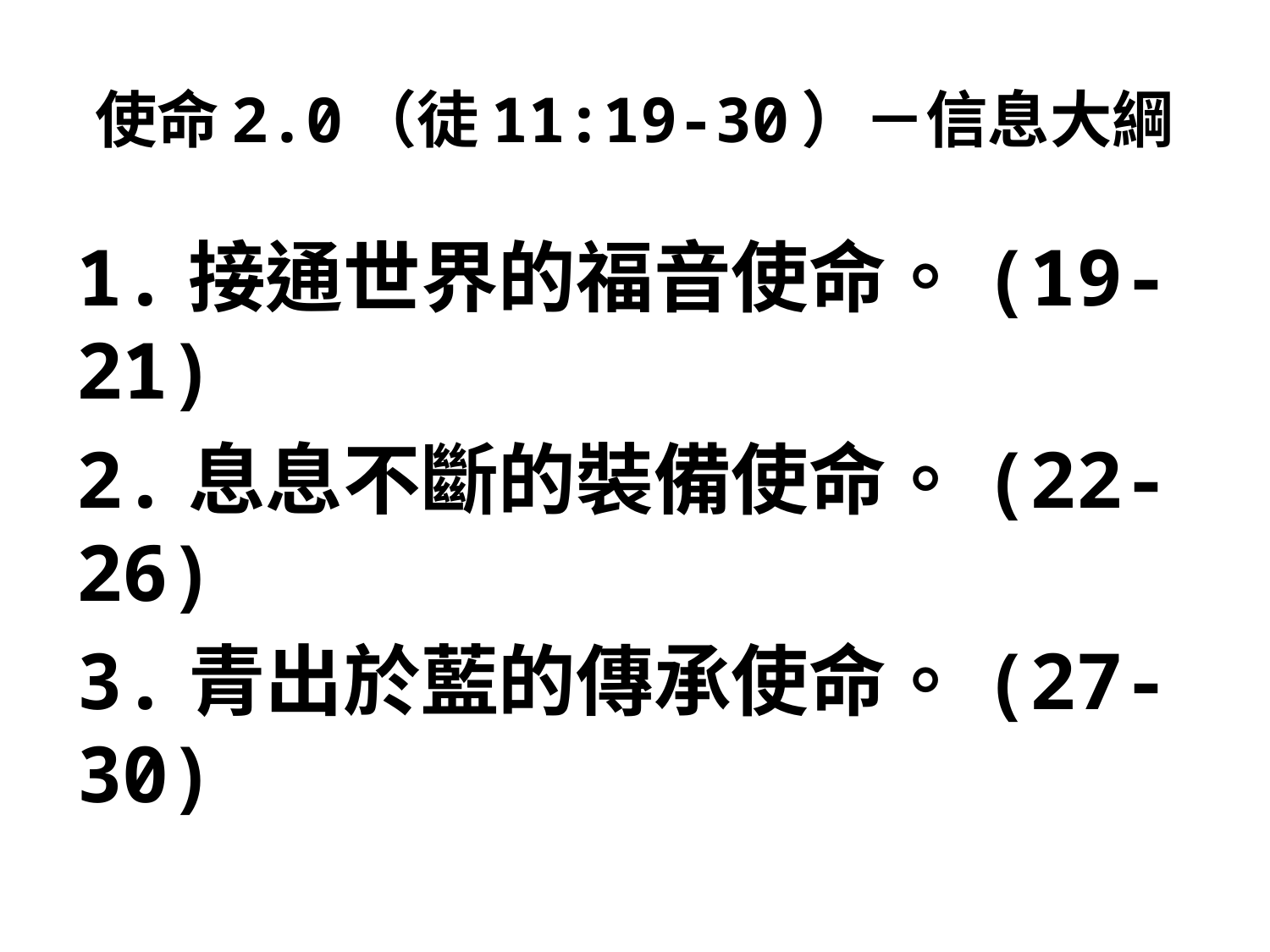

# 使命2.0（徒11:19-30）－信息大綱
1.接通世界的福音使命。(19-21)
2.息息不斷的裝備使命。(22-26)
3.青出於藍的傳承使命。(27-30)